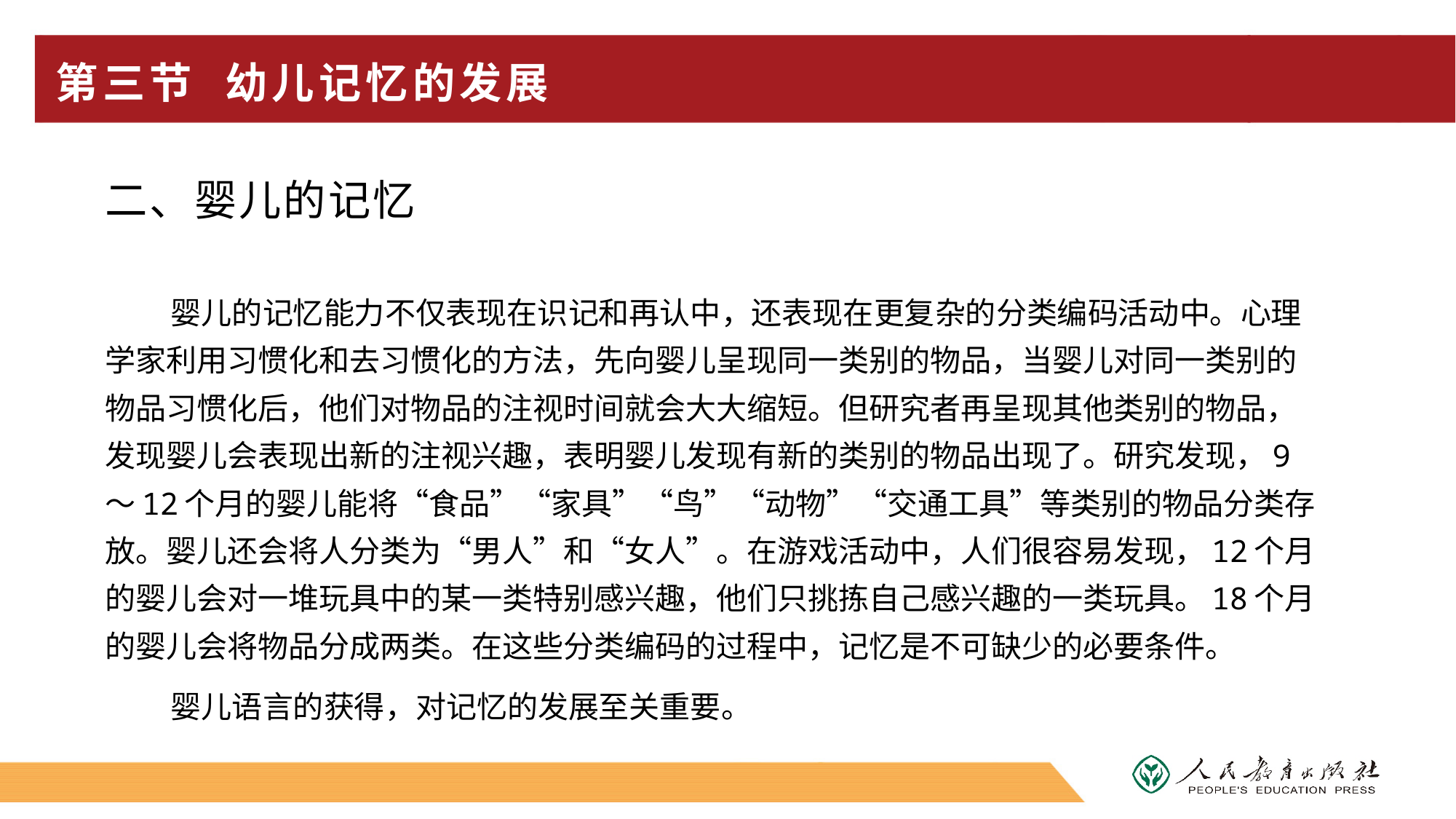

# 第三节  幼儿记忆的发展
二、婴儿的记忆
婴儿的记忆能力不仅表现在识记和再认中，还表现在更复杂的分类编码活动中。心理学家利用习惯化和去习惯化的方法，先向婴儿呈现同一类别的物品，当婴儿对同一类别的物品习惯化后，他们对物品的注视时间就会大大缩短。但研究者再呈现其他类别的物品，发现婴儿会表现出新的注视兴趣，表明婴儿发现有新的类别的物品出现了。研究发现，9～12个月的婴儿能将“食品”“家具”“鸟”“动物”“交通工具”等类别的物品分类存放。婴儿还会将人分类为“男人”和“女人”。在游戏活动中，人们很容易发现，12个月的婴儿会对一堆玩具中的某一类特别感兴趣，他们只挑拣自己感兴趣的一类玩具。18个月的婴儿会将物品分成两类。在这些分类编码的过程中，记忆是不可缺少的必要条件。
婴儿语言的获得，对记忆的发展至关重要。